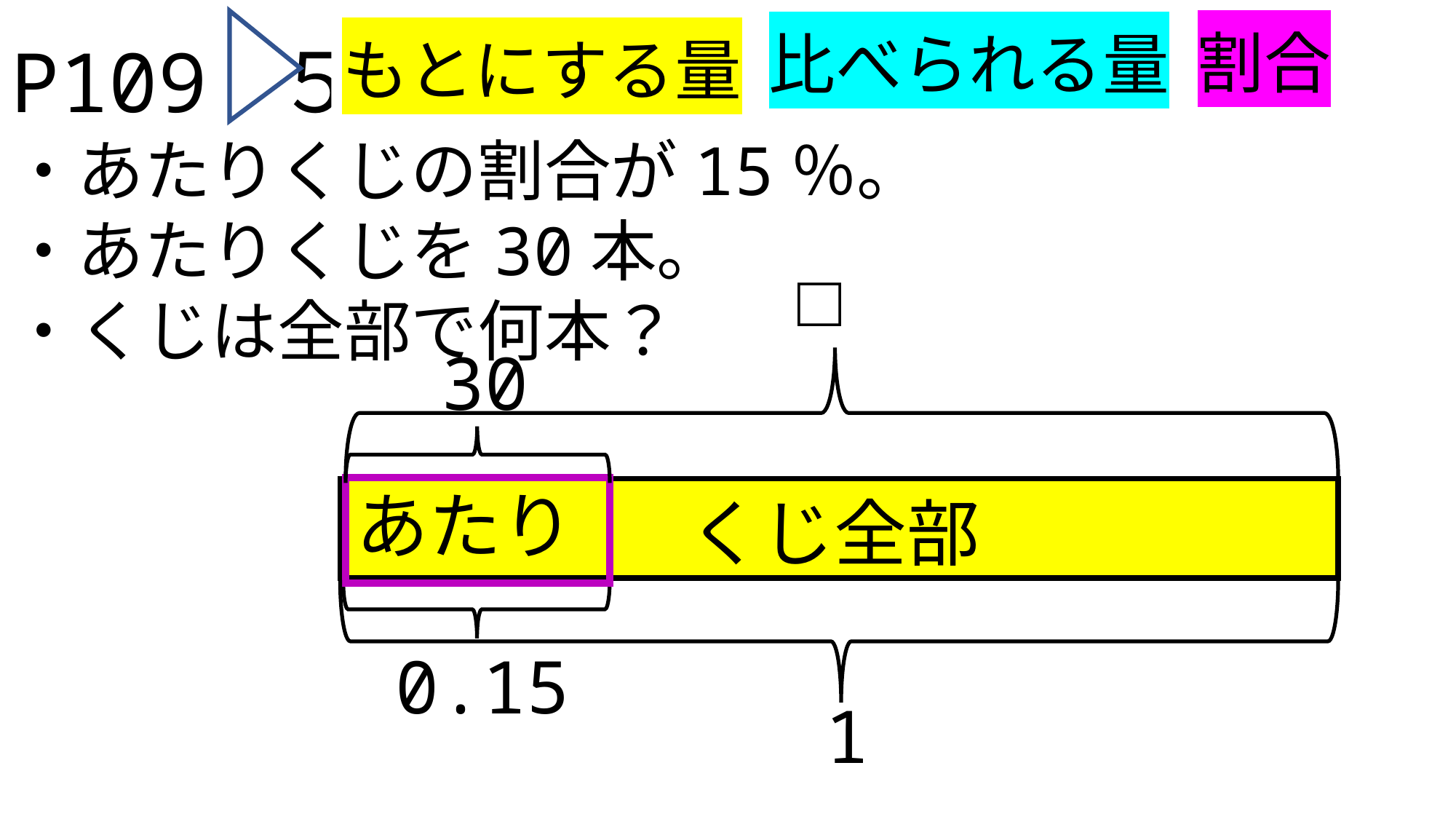

割合
比べられる量
もとにする量
P109 ５
・あたりくじの割合が15％。
・あたりくじを30本。
・くじは全部で何本？

□

30
あたり

くじ全部
0.15
1